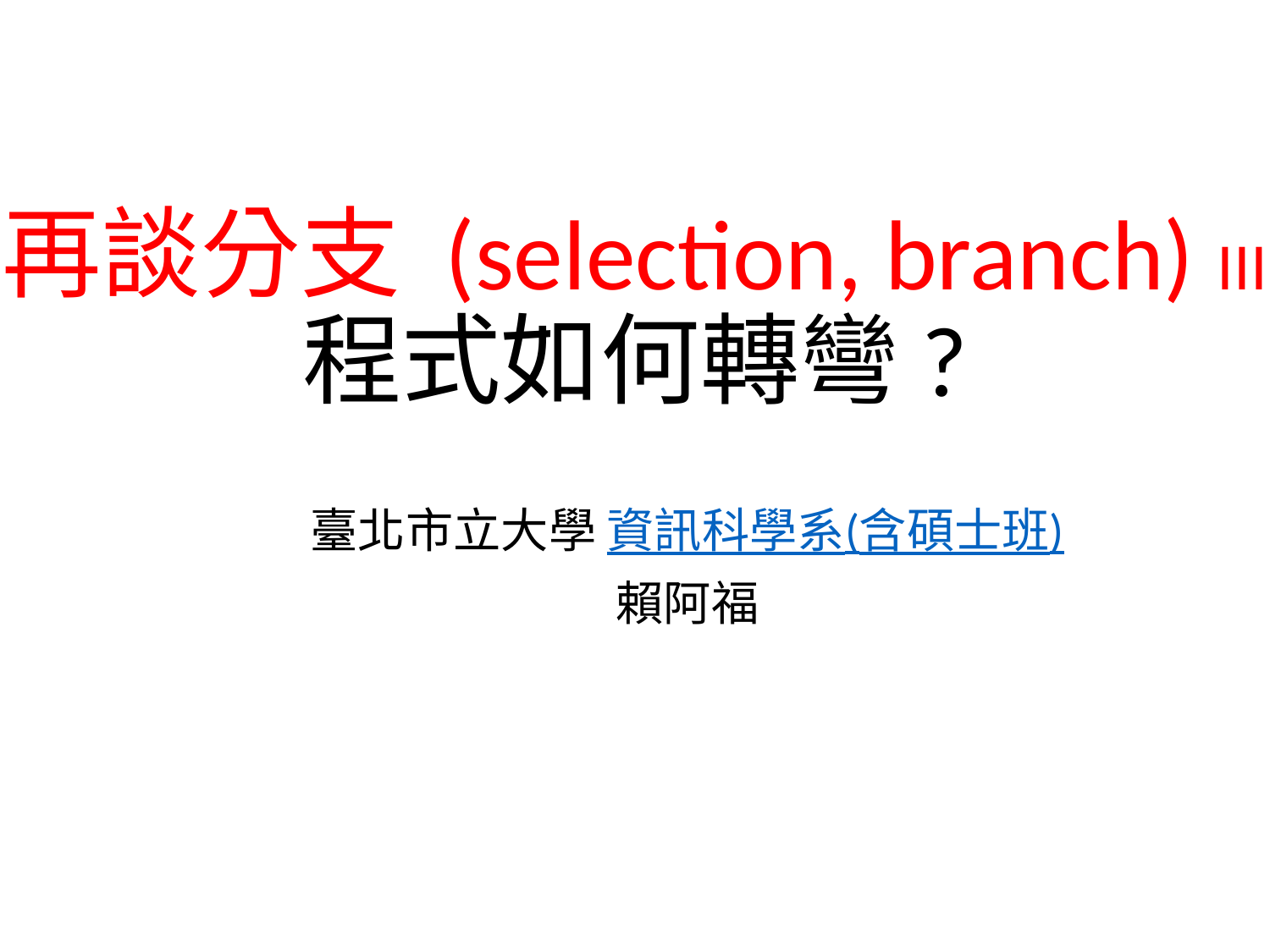

# 再談分支 (selection, branch) III 程式如何轉彎?
臺北市立大學 資訊科學系(含碩士班)
賴阿福